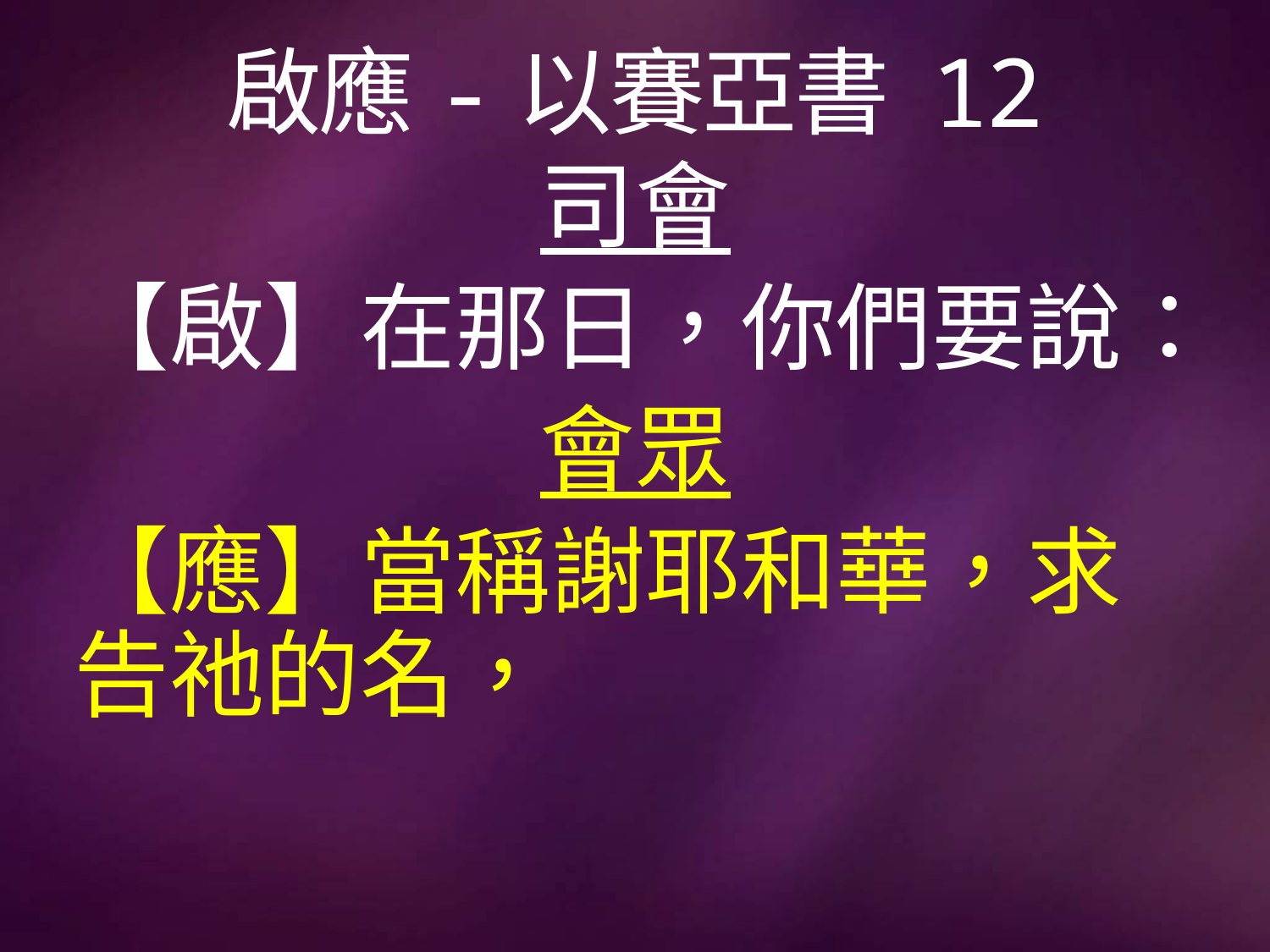

# 啟應-以賽亞書 12
司會
【啟】在那日，你們要說：
會眾
【應】當稱謝耶和華，求告祂的名，